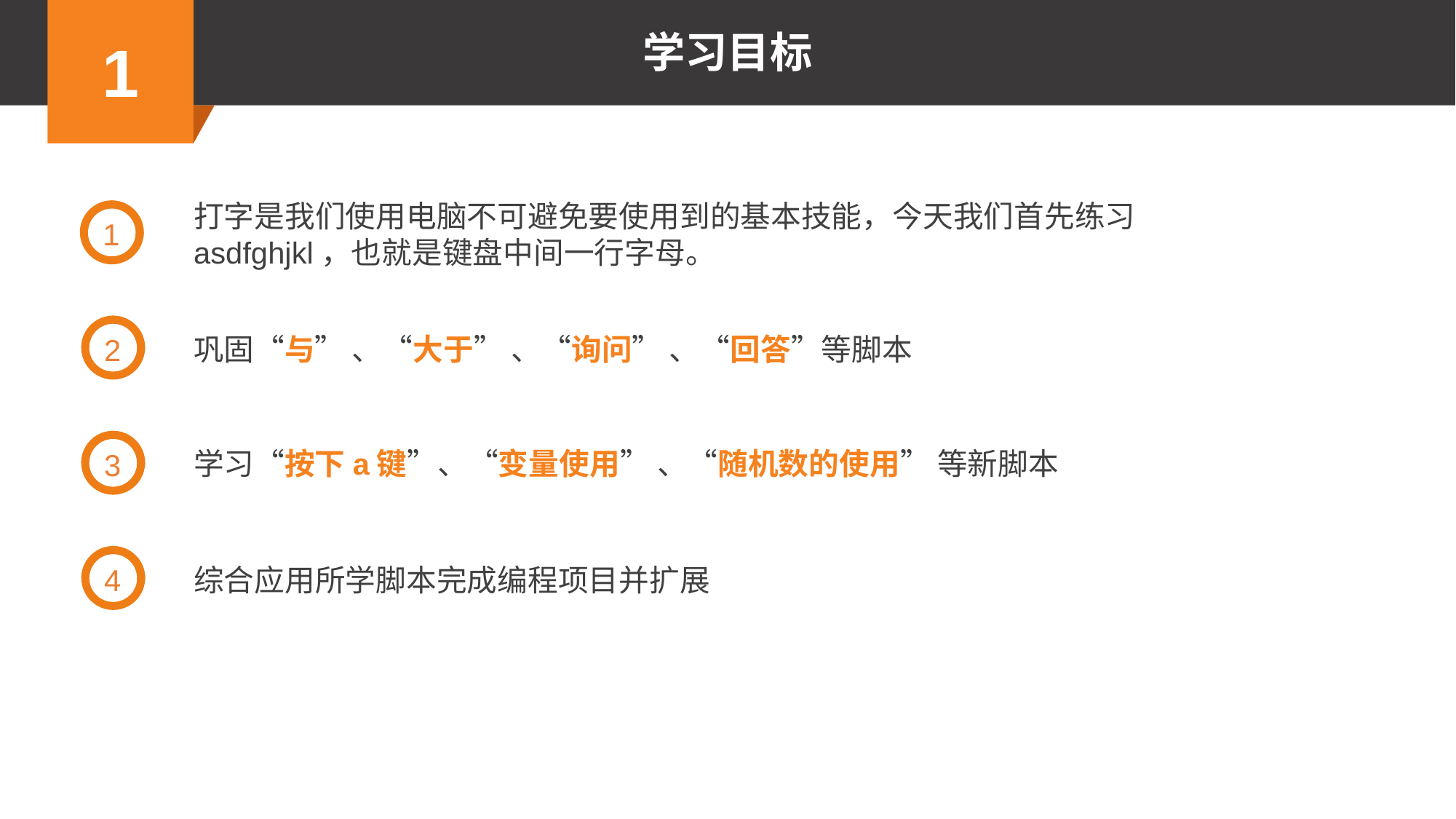

打字是我们使用电脑不可避免要使用到的基本技能，今天我们首先练习asdfghjkl，也就是键盘中间一行字母。

1

2
巩固“与” 、“大于” 、“询问” 、“回答”等脚本

3
学习“按下a键”、“变量使用” 、“随机数的使用” 等新脚本

4
综合应用所学脚本完成编程项目并扩展